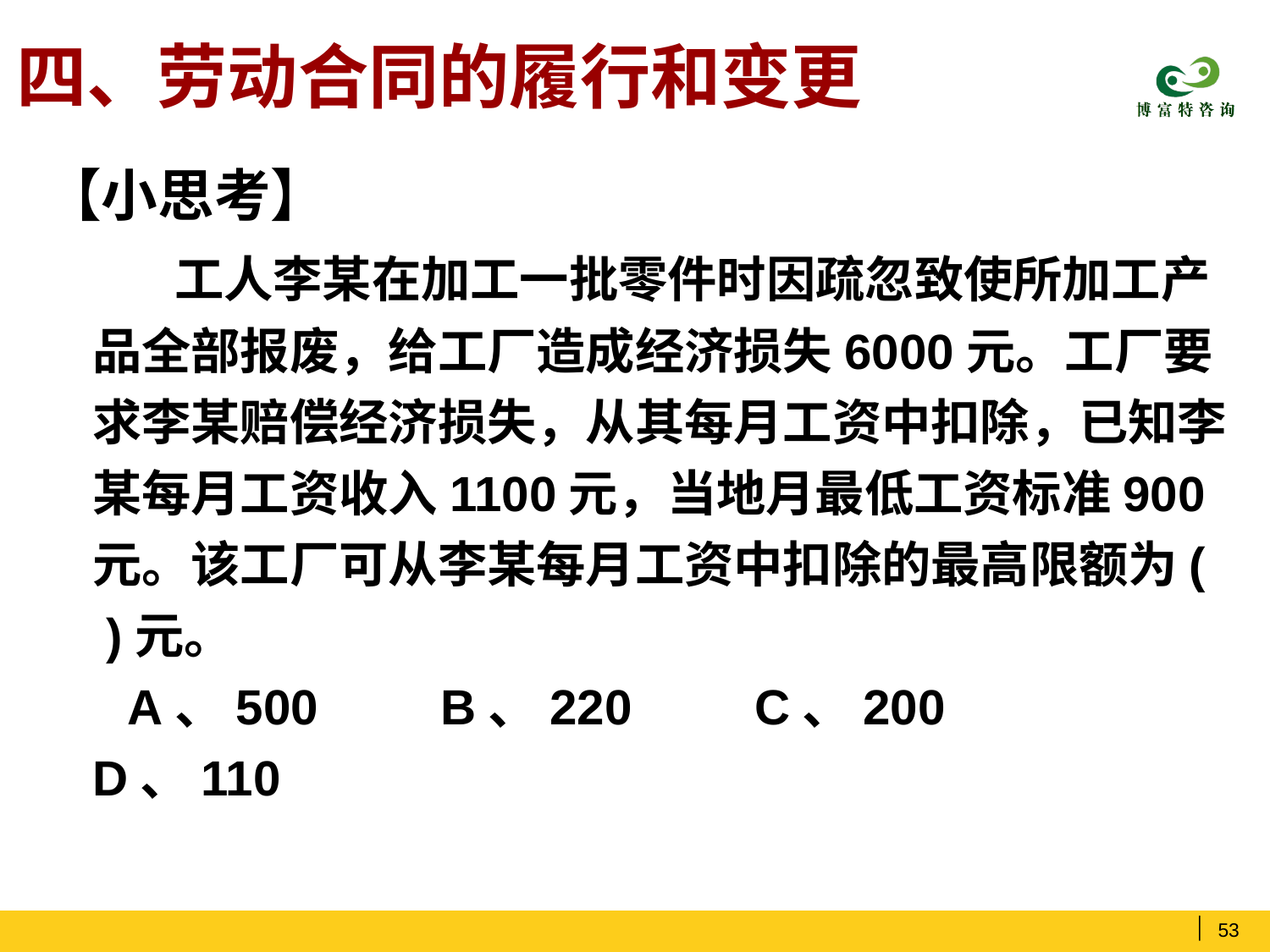

# 四、劳动合同的履行和变更
【小思考】
         工人李某在加工一批零件时因疏忽致使所加工产品全部报废，给工厂造成经济损失6000元。工厂要求李某赔偿经济损失，从其每月工资中扣除，已知李某每月工资收入1100元，当地月最低工资标准900元。该工厂可从李某每月工资中扣除的最高限额为(    )元。
      A、500　　B、220　　C、200　　D、110